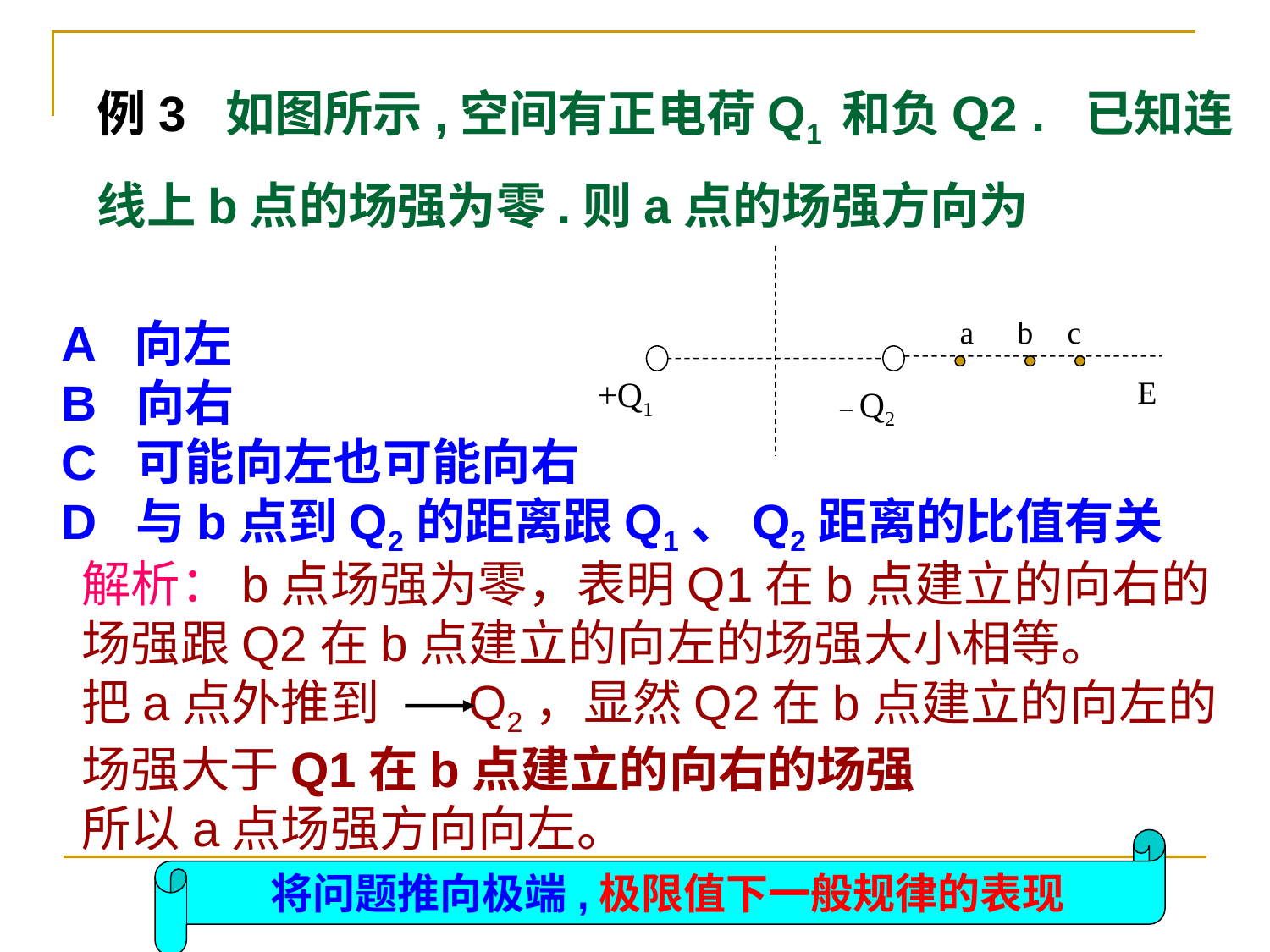

例3  如图所示,空间有正电荷Q1 和负Q2 .  已知连
线上b点的场强为零.则a点的场强方向为

A  向左
B  向右
C  可能向左也可能向右
D  与b点到Q2的距离跟Q1、Q2距离的比值有关

a
c
b

E
+Q1
－Q2
解析：b点场强为零，表明Q1在b点建立的向右的
场强跟Q2在b点建立的向左的场强大小相等。
把a点外推到       Q2，显然Q2在b点建立的向左的
场强大于Q1在b点建立的向右的场强
所以a点场强方向向左。

将问题推向极端,极限值下一般规律的表现